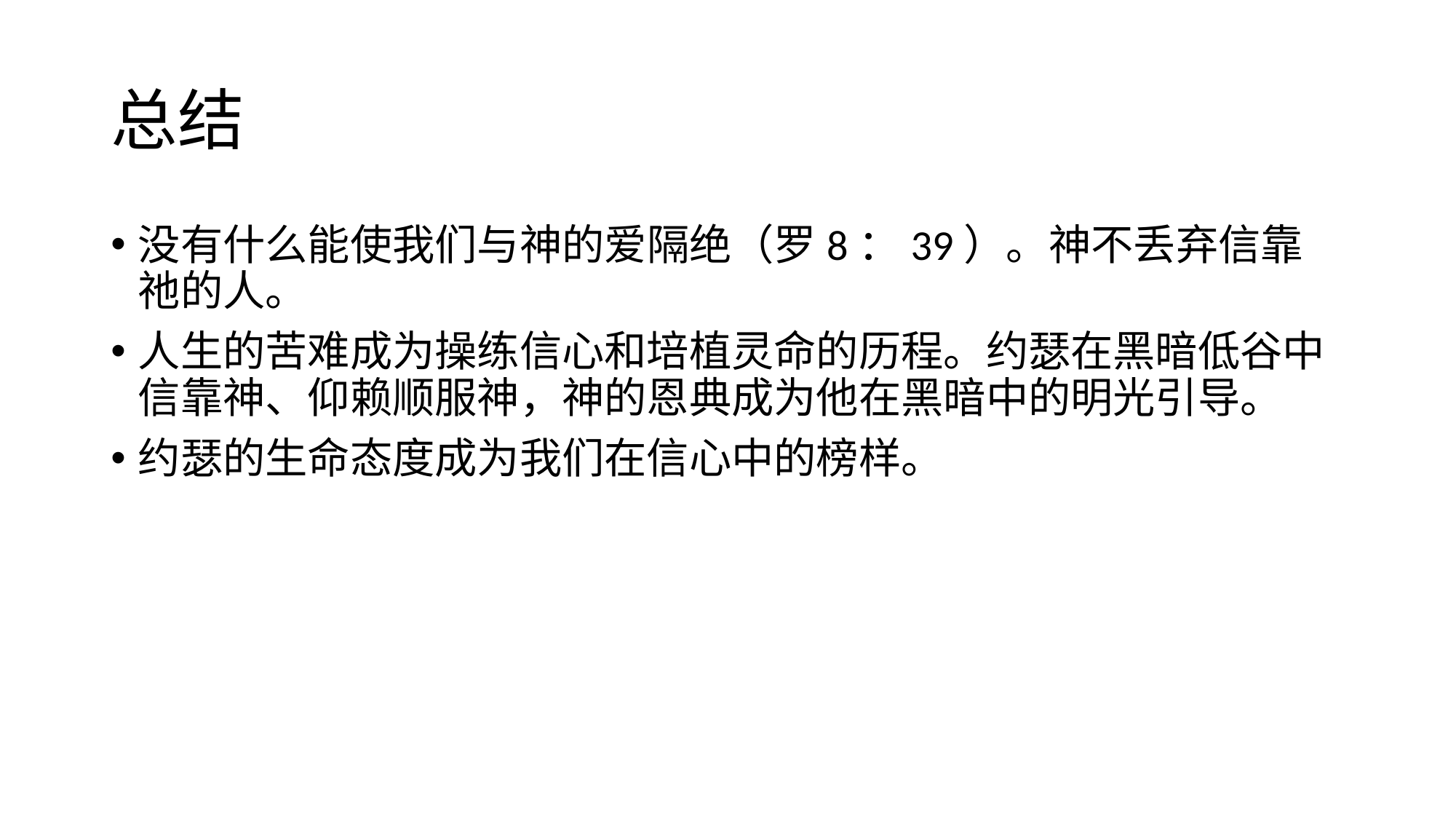

# 总结
没有什么能使我们与神的爱隔绝（罗8：39）。神不丢弃信靠祂的人。
人生的苦难成为操练信心和培植灵命的历程。约瑟在黑暗低谷中信靠神、仰赖顺服神，神的恩典成为他在黑暗中的明光引导。
约瑟的生命态度成为我们在信心中的榜样。